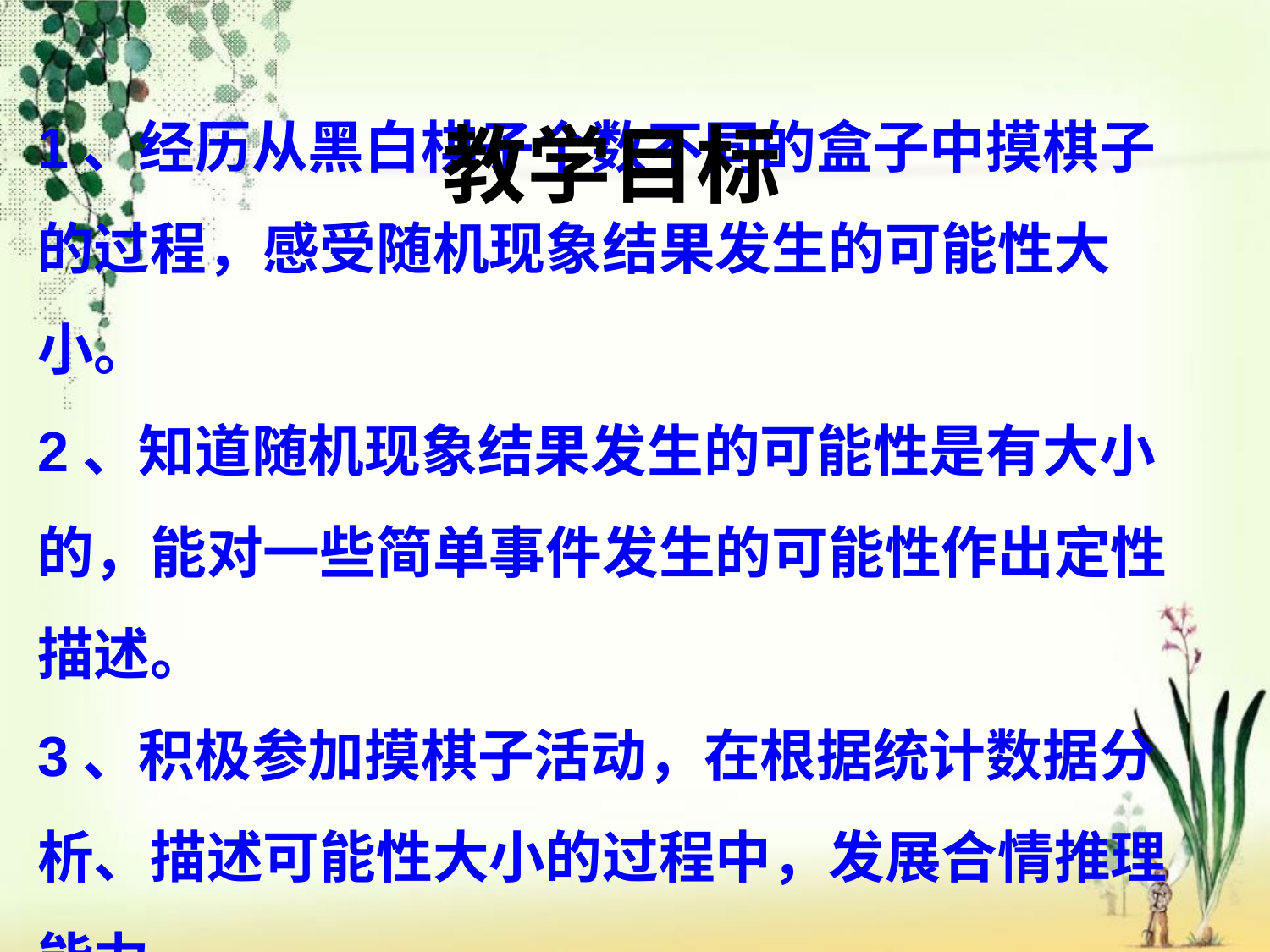

教学目标
1、经历从黑白棋子个数不同的盒子中摸棋子的过程，感受随机现象结果发生的可能性大小。
2、知道随机现象结果发生的可能性是有大小的，能对一些简单事件发生的可能性作出定性描述。
3、积极参加摸棋子活动，在根据统计数据分析、描述可能性大小的过程中，发展合情推理能力。